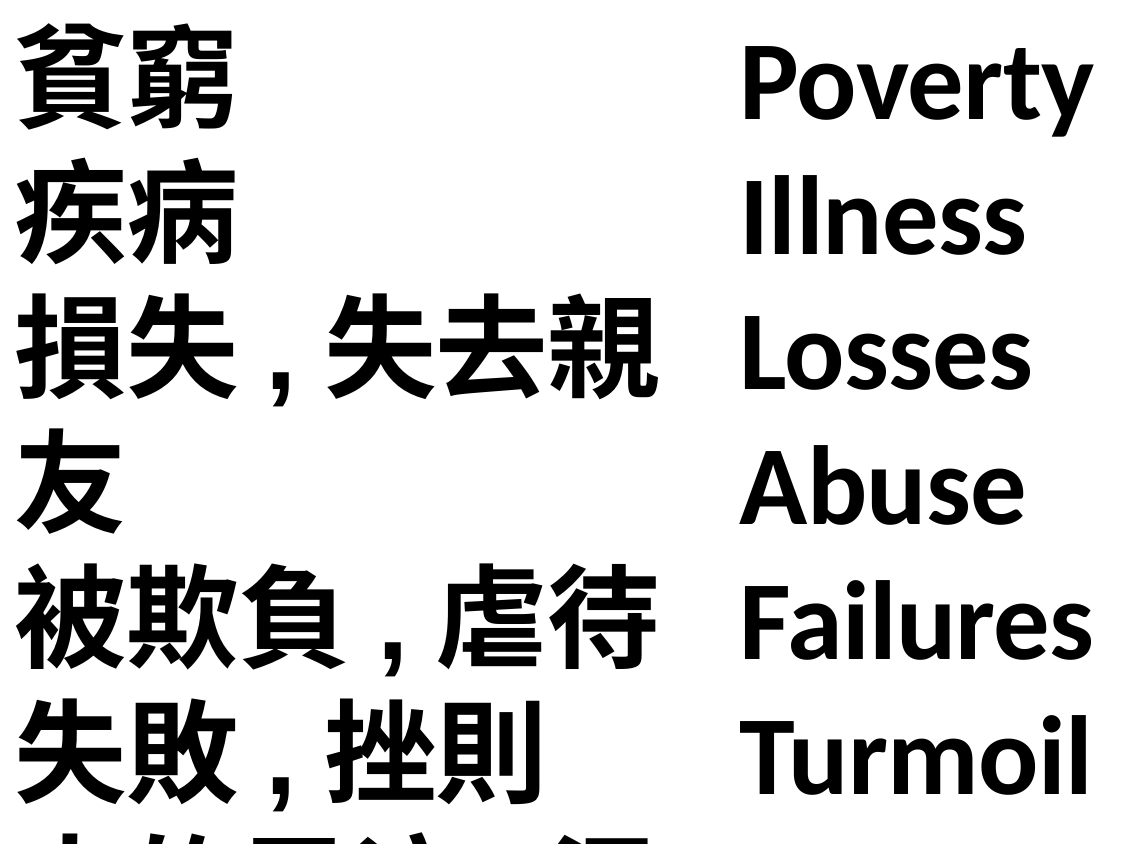

貧窮
疾病
損失,失去親友
被欺負,虐待
失敗,挫則
大的風浪,混亂
Poverty
Illness
Losses
Abuse Failures
Turmoil